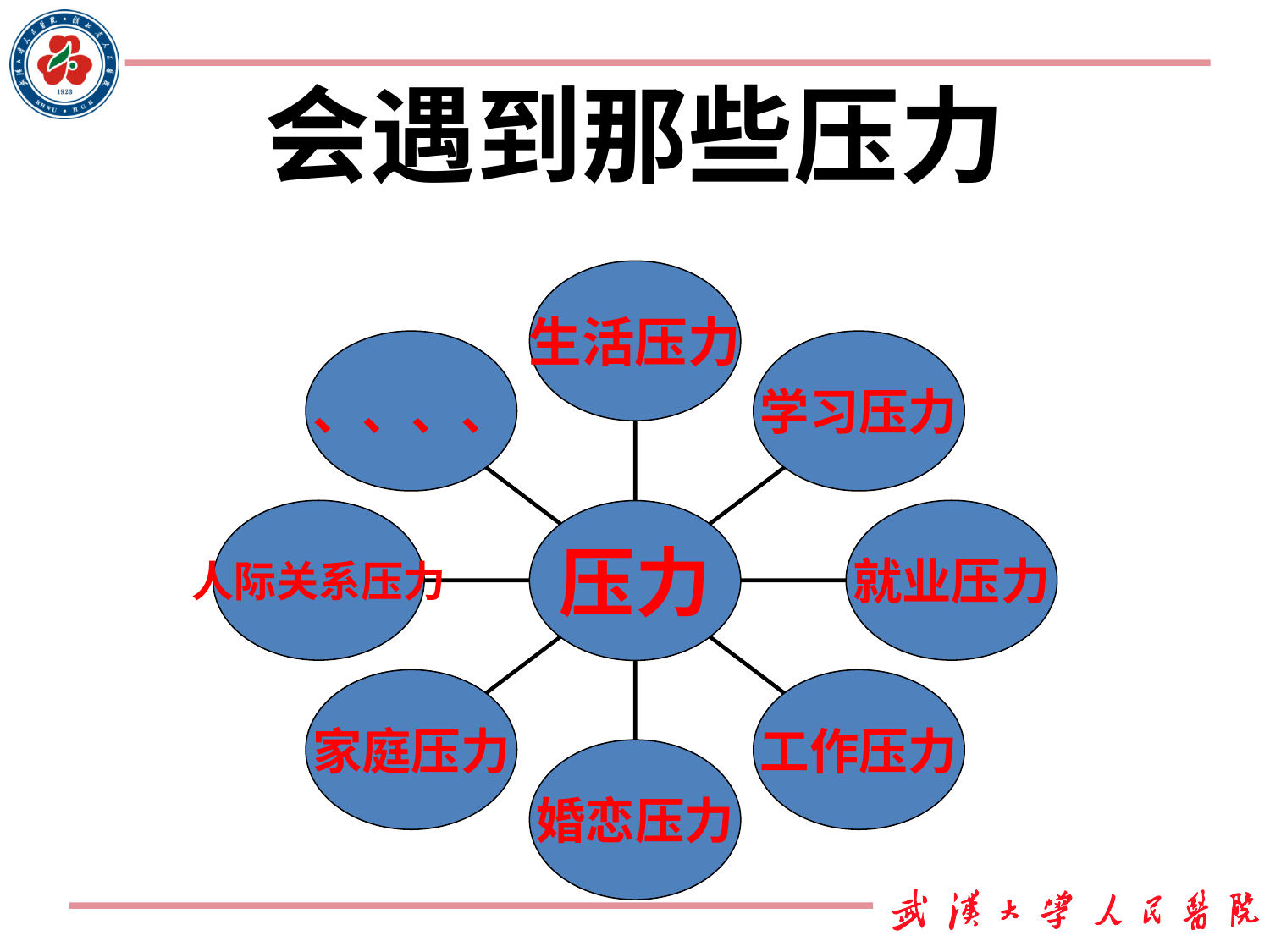

# 会遇到那些压力

生活压力
、、、、
学习压力

人际关系压力
就业压力
压力

家庭压力
工作压力
婚恋压力